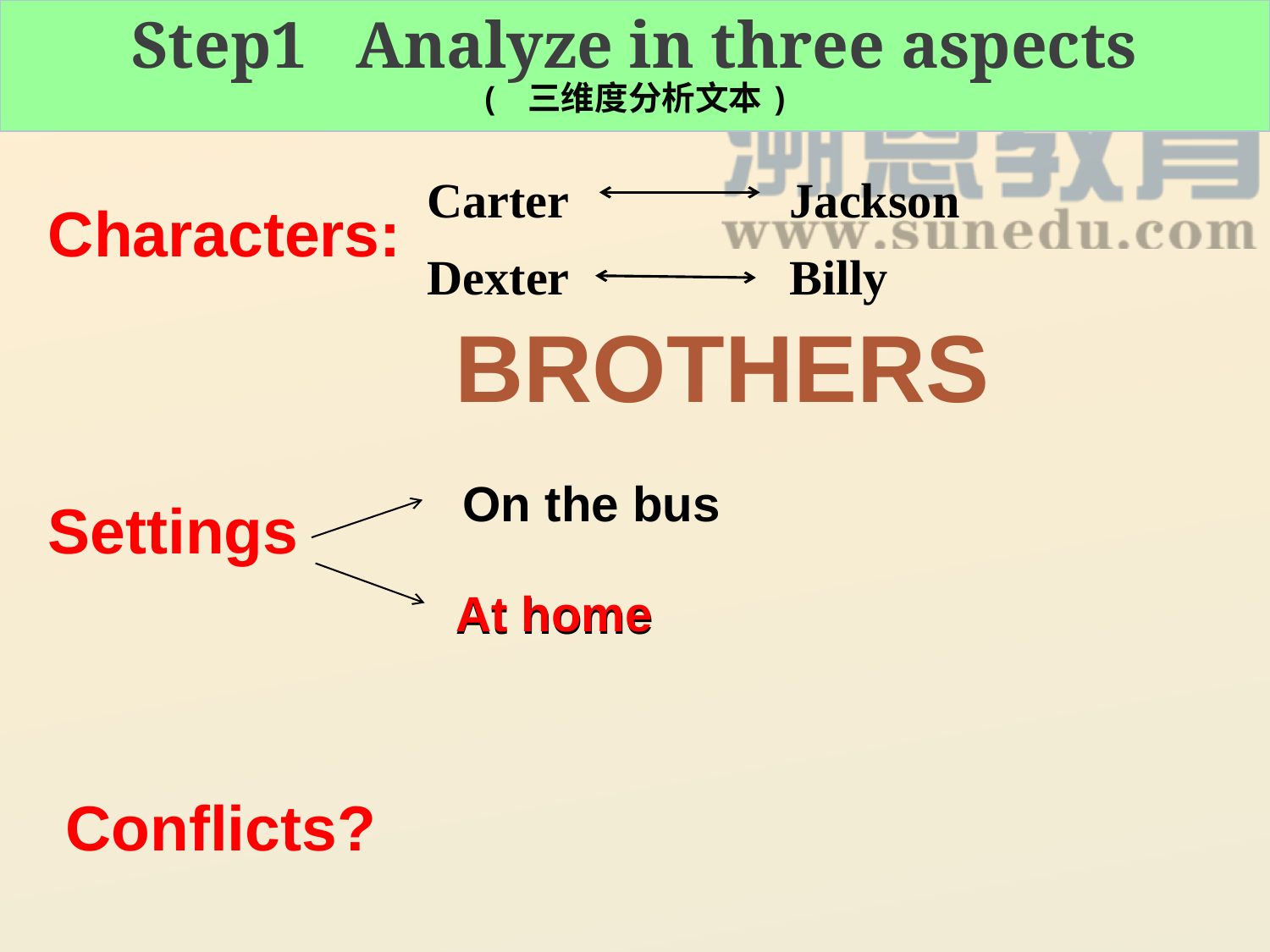

Step1   Analyze in three aspects
( 三维度分析文本)
Carter                Jackson
Dexter                  Billy

Characters:

Settings

 Conflicts?

Brothers
On the bus
At home
At home